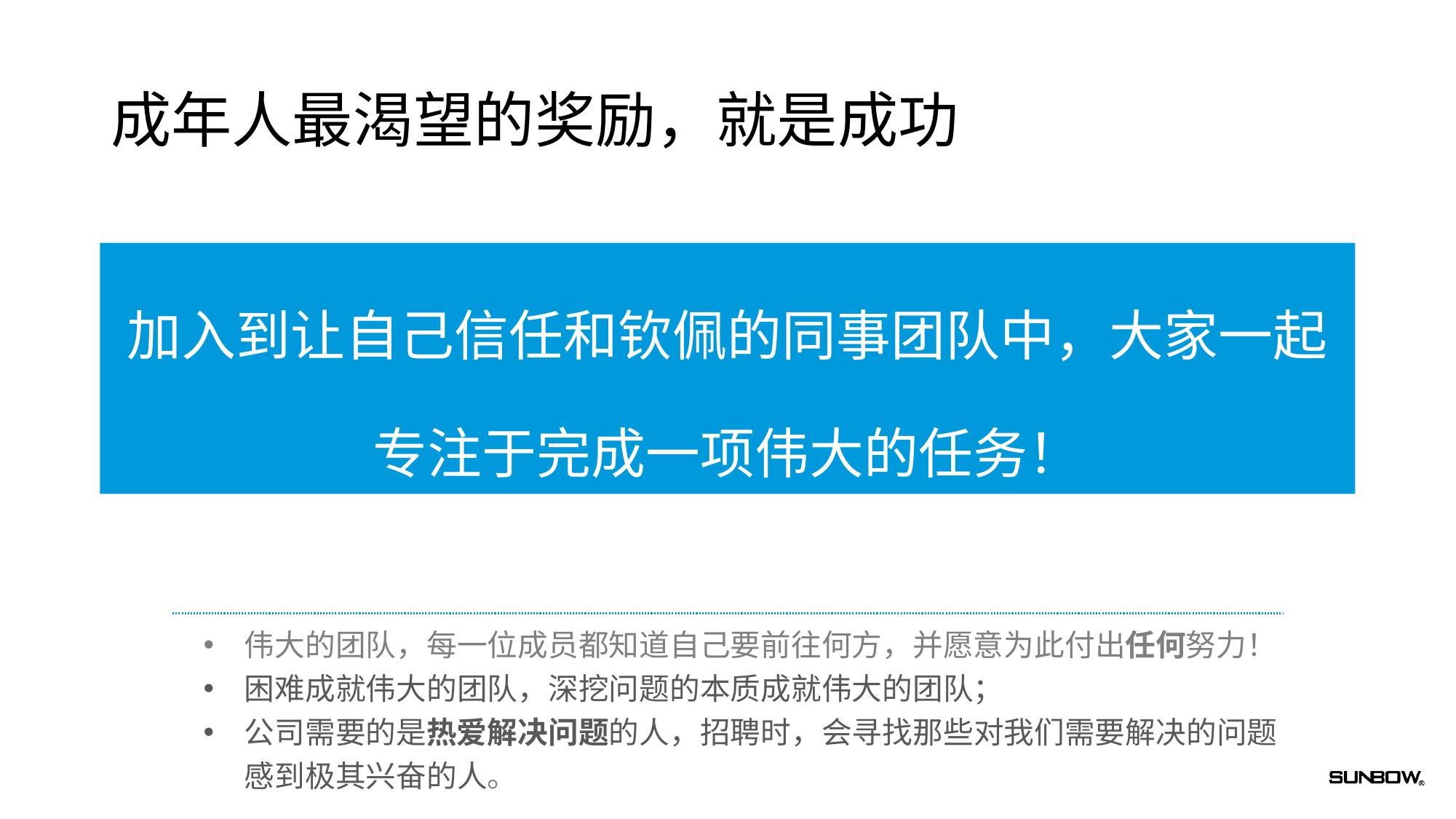

# 成年人最渴望的奖励，就是成功
加入到让自己信任和钦佩的同事团队中，大家一起专注于完成一项伟大的任务！
伟大的团队，每一位成员都知道自己要前往何方，并愿意为此付出任何努力！
困难成就伟大的团队，深挖问题的本质成就伟大的团队；
公司需要的是热爱解决问题的人，招聘时，会寻找那些对我们需要解决的问题感到极其兴奋的人。
4